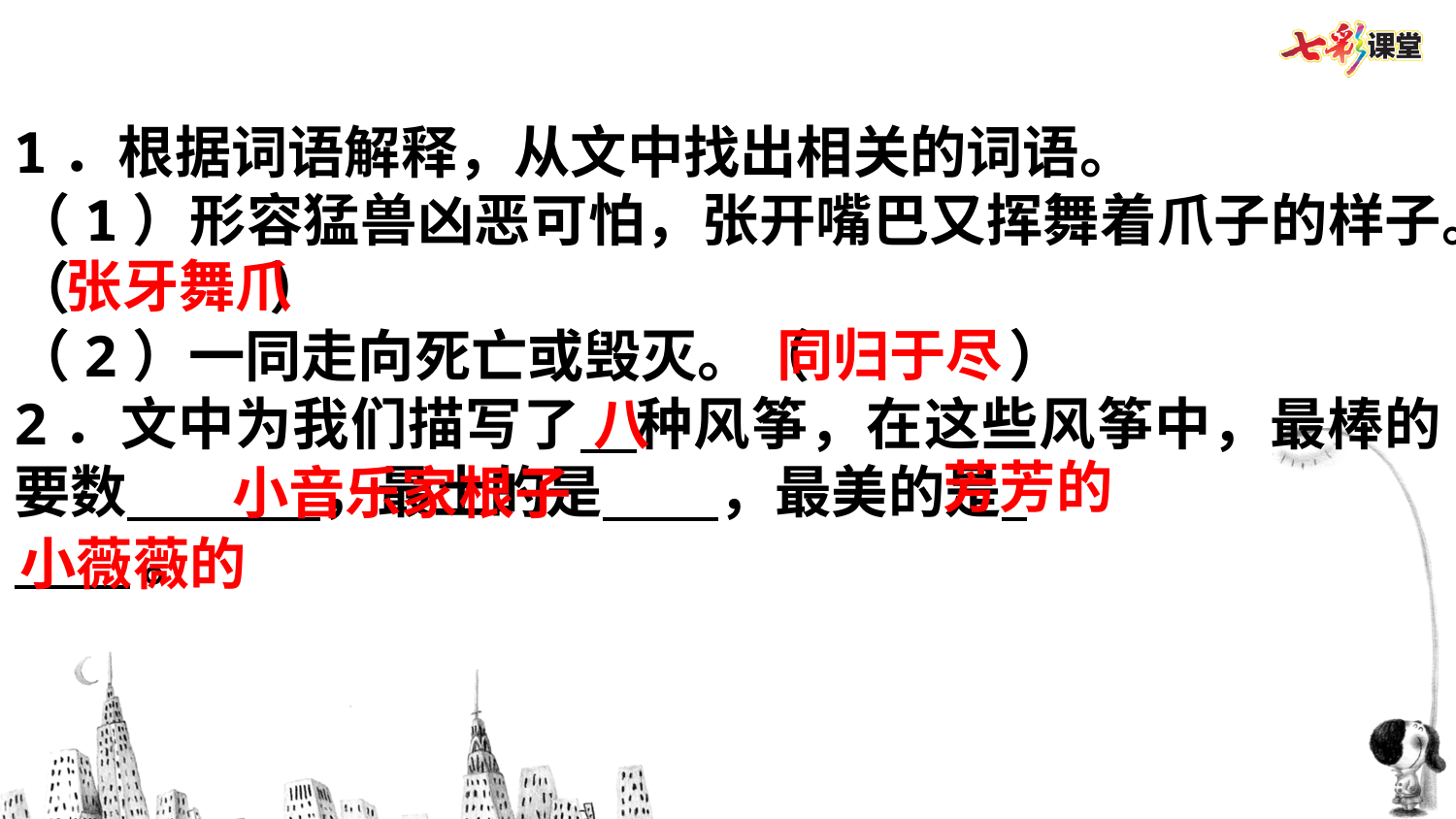

1．根据词语解释，从文中找出相关的词语。
（1）形容猛兽凶恶可怕，张开嘴巴又挥舞着爪子的样子。（       ）
（2）一同走向死亡或毁灭。（       ）
2．文中为我们描写了    种风筝，在这些风筝中，最棒的要数               ，最土的是         ，最美的是
         。
张牙舞爪
同归于尽
八
芳芳的
小音乐家根子
小薇薇的